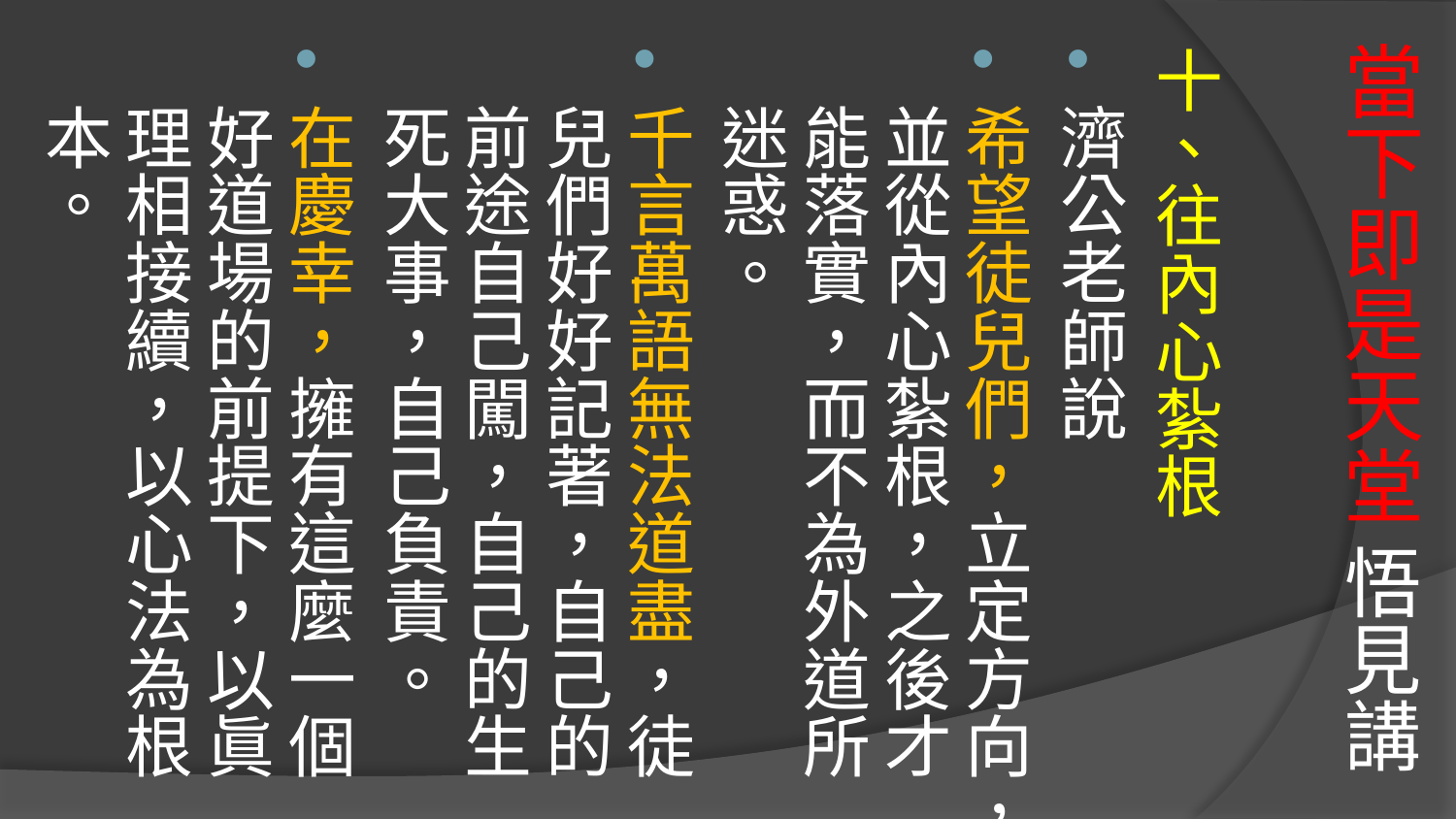

# 當下即是天堂 悟見講
十、往內心紮根
濟公老師說
希望徒兒們，立定方向，並從內心紮根，之後才能落實，而不為外道所迷惑。
千言萬語無法道盡，徒兒們好好記著，自己的前途自己闖，自己的生死大事，自己負責。
在慶幸，擁有這麼一個好道場的前提下，以眞理相接續，以心法為根本。